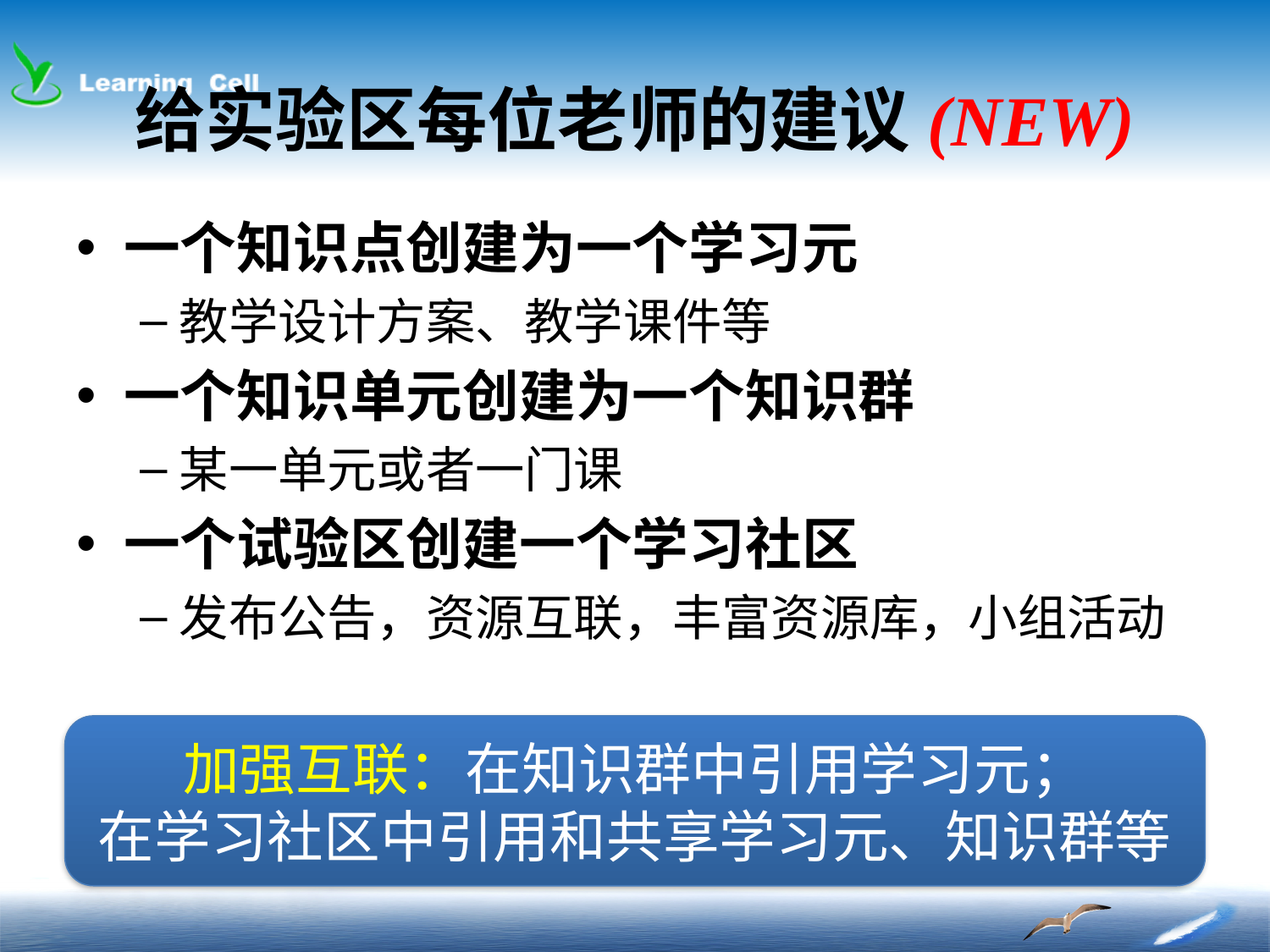

# 给实验区每位老师的建议(NEW)
一个知识点创建为一个学习元
教学设计方案、教学课件等
一个知识单元创建为一个知识群
某一单元或者一门课
一个试验区创建一个学习社区
发布公告，资源互联，丰富资源库，小组活动
加强互联：在知识群中引用学习元；
在学习社区中引用和共享学习元、知识群等